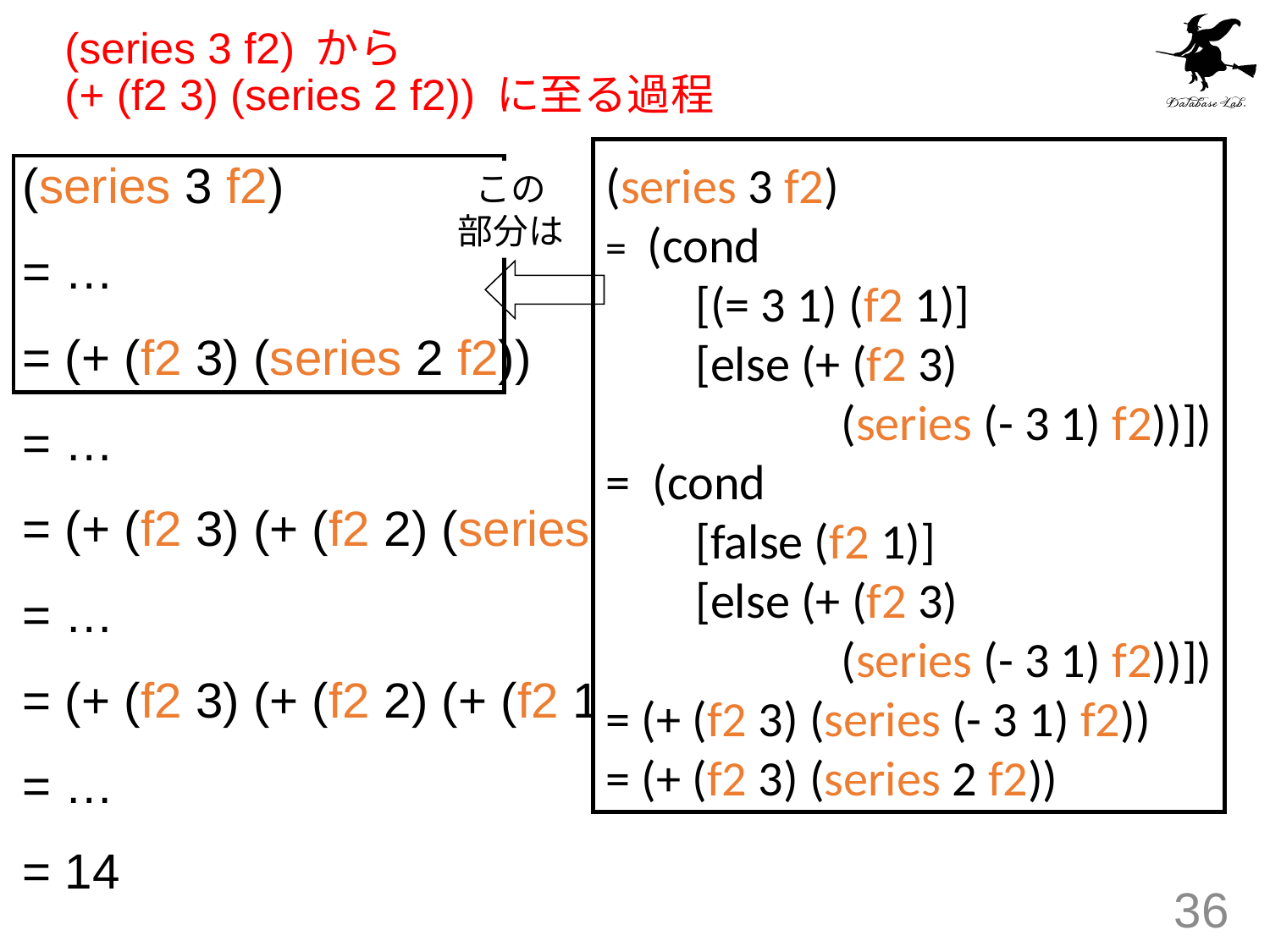

# (series 3 f2) から (+ (f2 3) (series 2 f2)) に至る過程
(series 3 f2)
= …
= (+ (f2 3) (series 2 f2))
= …
= (+ (f2 3) (+ (f2 2) (series 1 f2)))
= …
= (+ (f2 3) (+ (f2 2) (+ (f2 1))))
= …
= 14

(series 3 f2)
=  (cond
        [(= 3 1) (f2 1)]
        [else (+ (f2 3)
                     (series (- 3 1) f2))])
=  (cond
        [false (f2 1)]
        [else (+ (f2 3)
                     (series (- 3 1) f2))])
= (+ (f2 3) (series (- 3 1) f2))
= (+ (f2 3) (series 2 f2))

この
部分は

36